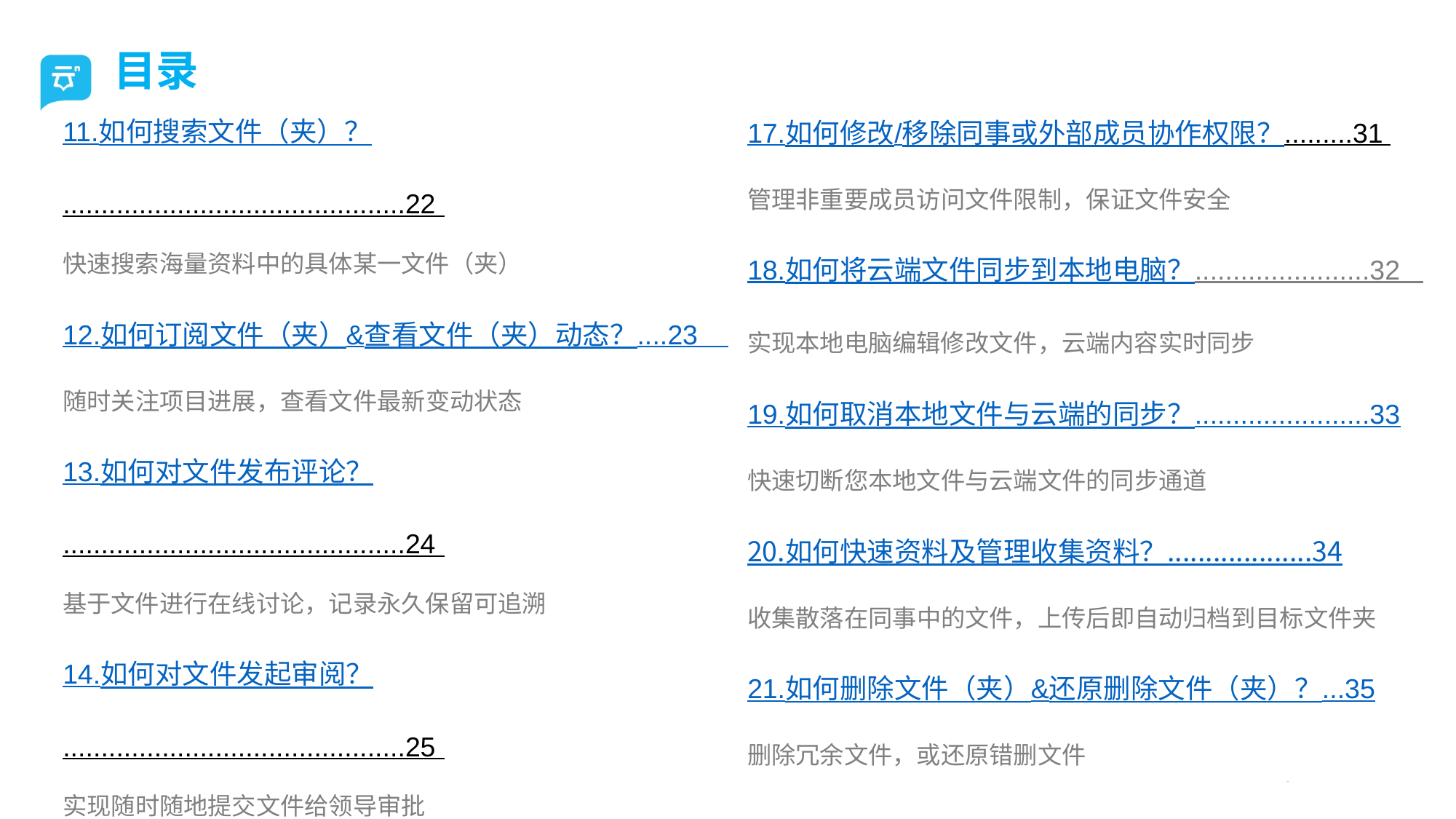

目录
11.如何搜索文件（夹）？.............................................22
快速搜索海量资料中的具体某一文件（夹）
12.如何订阅文件（夹）&查看文件（夹）动态？....23
随时关注项目进展，查看文件最新变动状态
13.如何对文件发布评论？.............................................24
基于文件进行在线讨论，记录永久保留可追溯
14.如何对文件发起审阅？.............................................25
实现随时随地提交文件给领导审批
15.如何分享文件（夹）？.............................................26
一键分享文件给合作成员，突破邮件等大文件传输限制
16.如何邀请同事或外部成员加入协作？...................27
实现与您的团队或合作伙伴快速共享和讨论文件

17.如何修改/移除同事或外部成员协作权限？.........31   管理非重要成员访问文件限制，保证文件安全
18.如何将云端文件同步到本地电脑？.......................32   实现本地电脑编辑修改文件，云端内容实时同步
19.如何取消本地文件与云端的同步？.......................33
快速切断您本地文件与云端文件的同步通道
20.如何快速资料及管理收集资料？...................34
收集散落在同事中的文件，上传后即自动归档到目标文件夹
21.如何删除文件（夹）&还原删除文件（夹）？...35
删除冗余文件，或还原错删文件